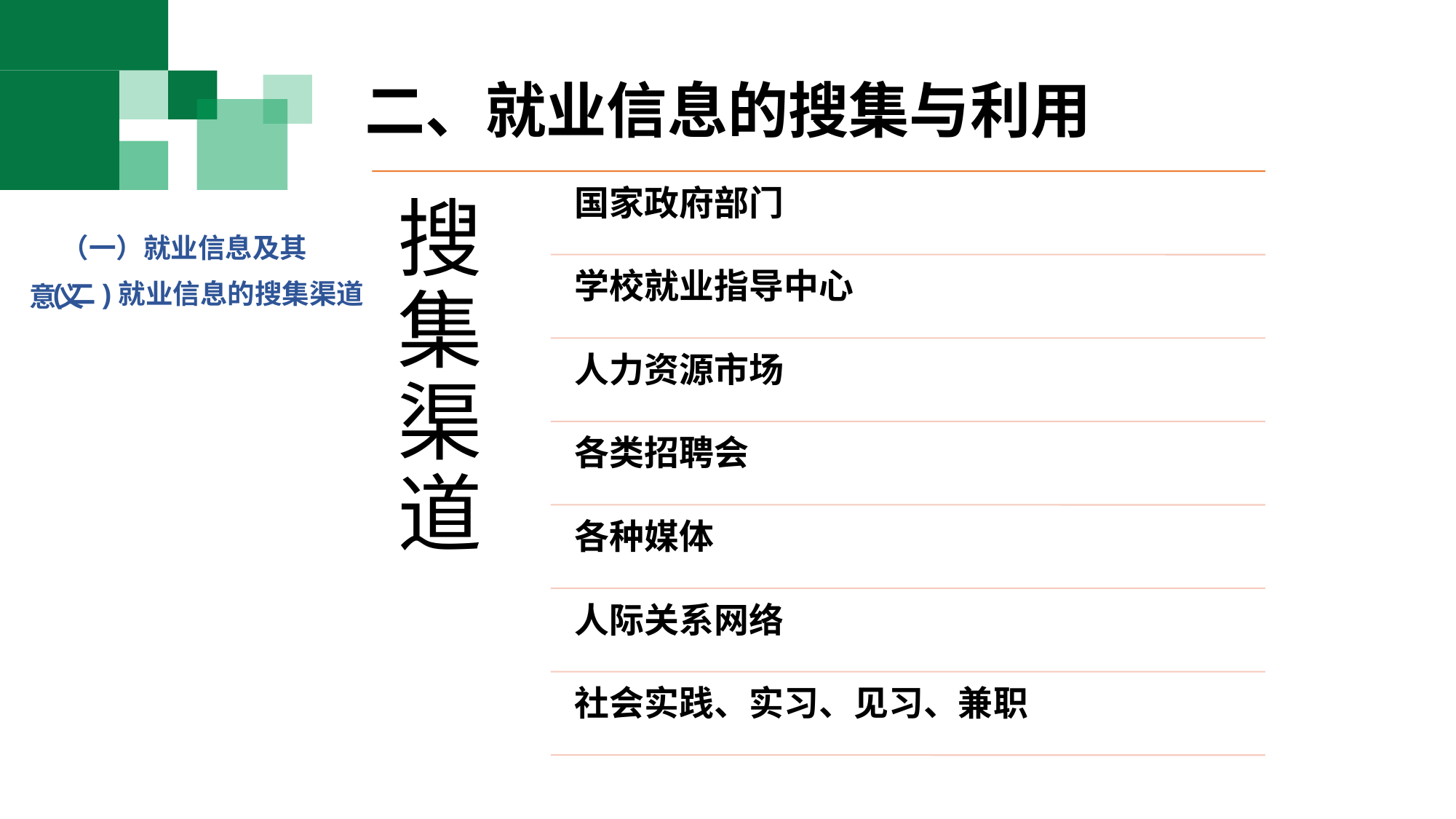

二、就业信息的搜集与利用

搜集渠道
国家政府部门
学校就业指导中心
人力资源市场
各类招聘会
各种媒体
人际关系网络
社会实践、实习、见习、兼职
（一）就业信息及其意义
(二)就业信息的搜集渠道